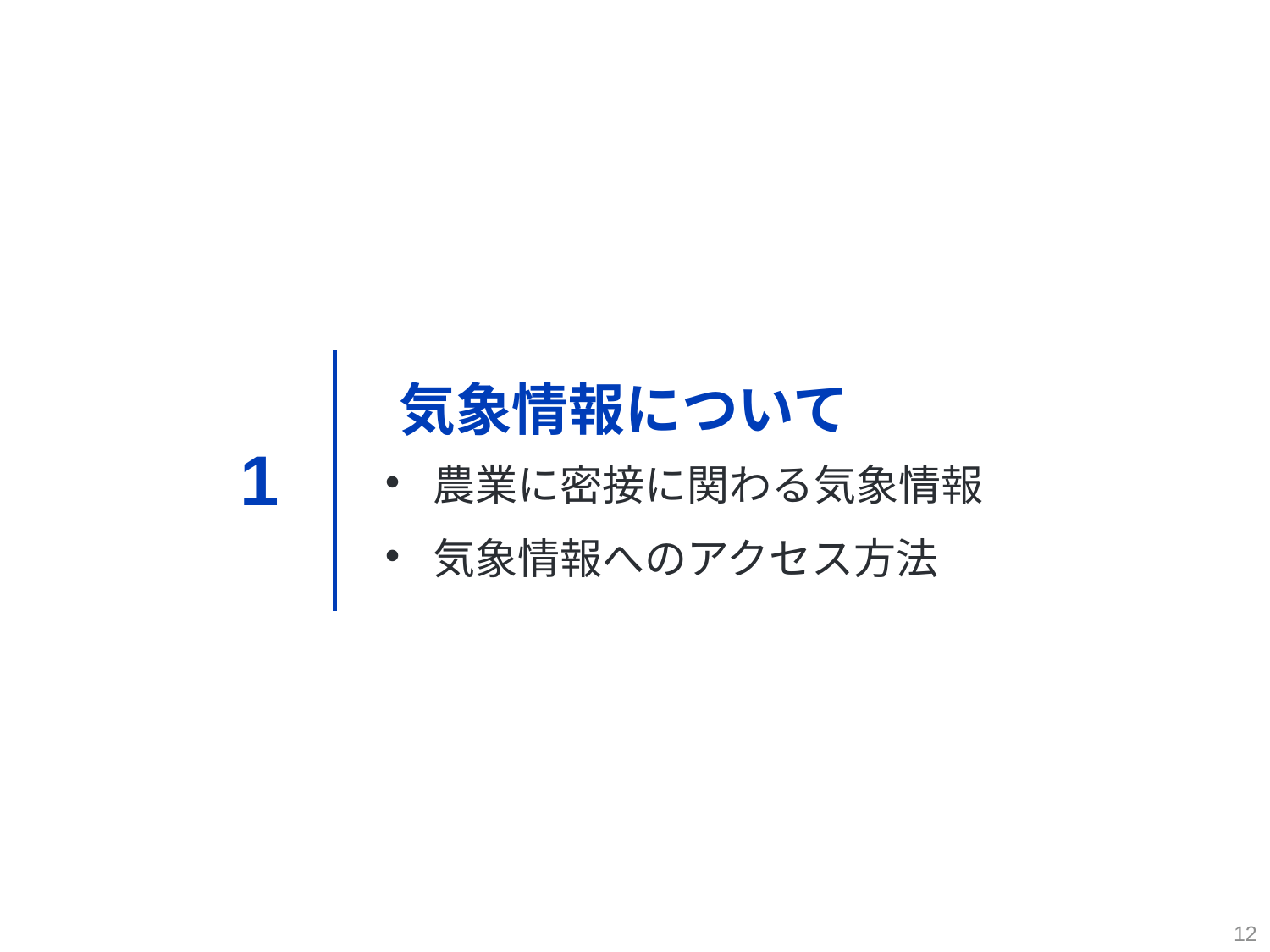

| 1 | 農業に密接に関わる気象情報 気象情報へのアクセス方法 |
| --- | --- |
# 気象情報について